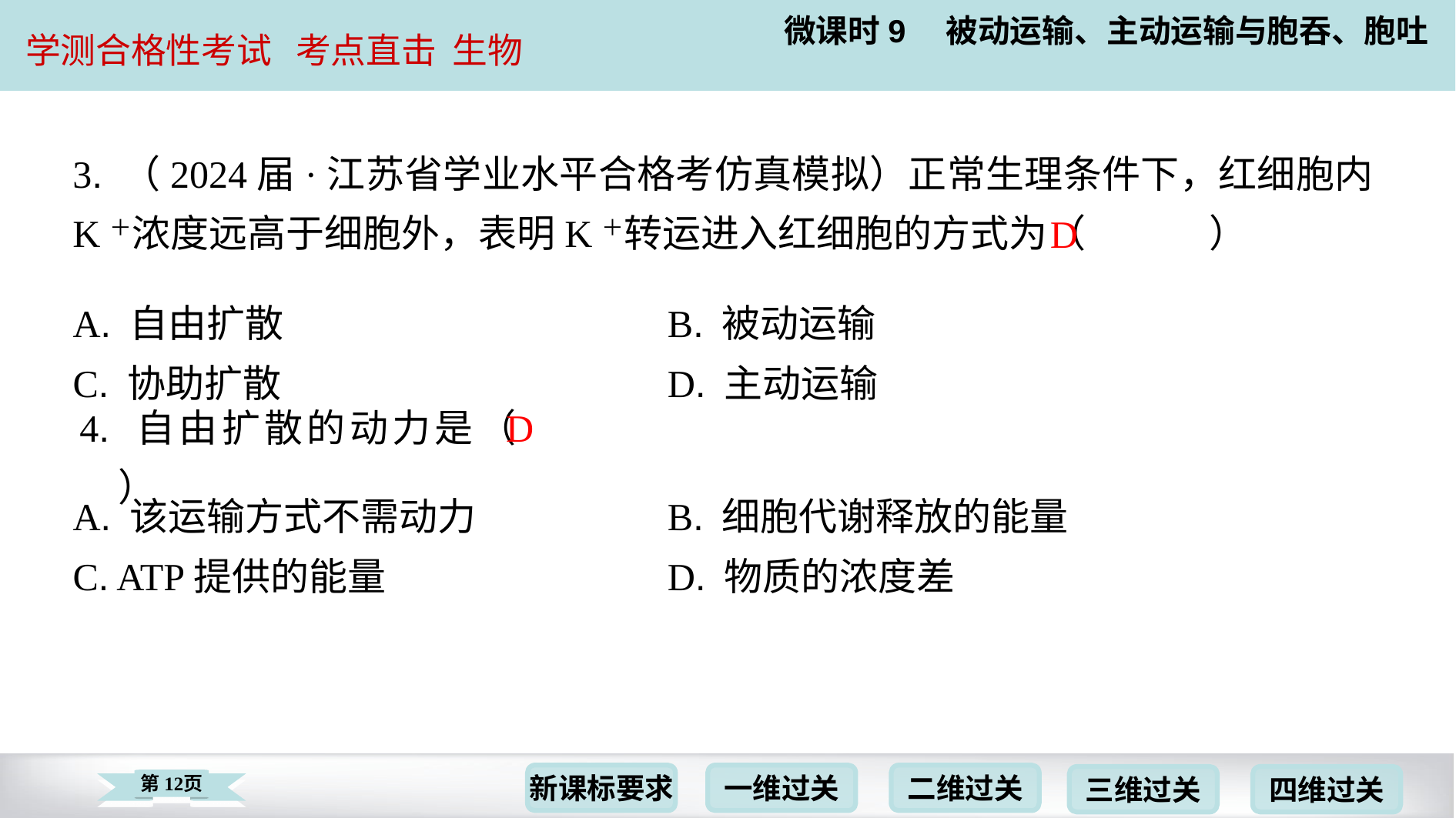

3. （2024届·江苏省学业水平合格考仿真模拟）正常生理条件下，红细胞内K＋浓度远高于细胞外，表明K＋转运进入红细胞的方式为（　D　）
D
| A. 自由扩散 | B. 被动运输 |
| --- | --- |
| C. 协助扩散 | D. 主动运输 |
D
4. 自由扩散的动力是（　D　）
| A. 该运输方式不需动力 | B. 细胞代谢释放的能量 |
| --- | --- |
| C. ATP提供的能量 | D. 物质的浓度差 |